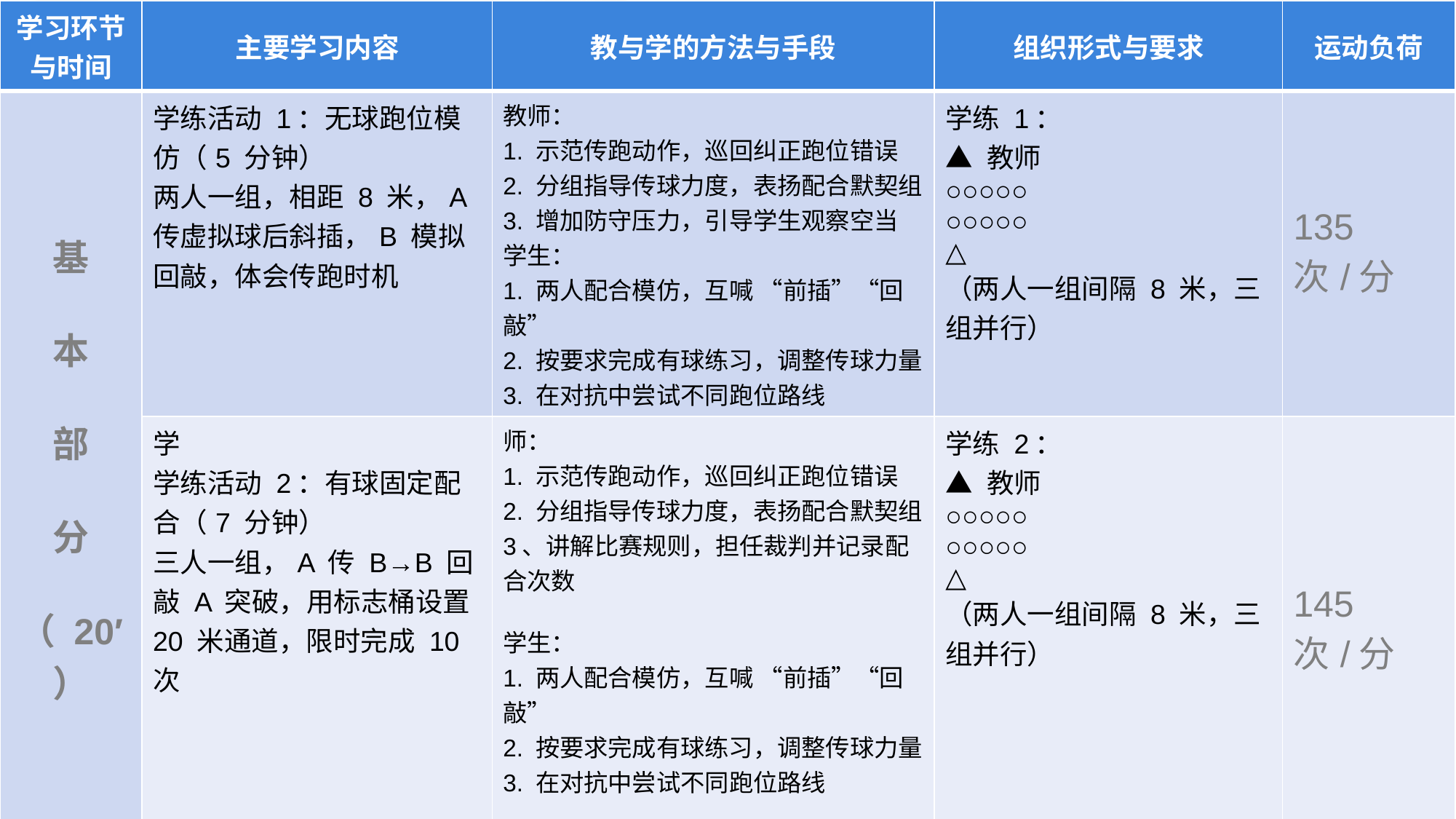

| 学习环节与时间 | 主要学习内容 | 教与学的方法与手段 | 组织形式与要求 | 运动负荷 |
| --- | --- | --- | --- | --- |
| 基 本 部 分 （ 20′ ） | 学练活动 1：无球跑位模仿（5 分钟） 两人一组，相距 8 米，A 传虚拟球后斜插，B 模拟回敲，体会传跑时机 | 教师： 1. 示范传跑动作，巡回纠正跑位错误 2. 分组指导传球力度，表扬配合默契组 3. 增加防守压力，引导学生观察空当 学生： 1. 两人配合模仿，互喊 “前插”“回敲” 2. 按要求完成有球练习，调整传球力量 3. 在对抗中尝试不同跑位路线 | 学练 1： ▲ 教师 ○○○○○ ○○○○○ △ （两人一组间隔 8 米，三组并行） | 135次/分 |
|  | 学 学练活动 2：有球固定配合（7 分钟） 三人一组，A 传 B→B 回敲 A 突破，用标志桶设置 20 米通道，限时完成 10 次 | 师： 1. 示范传跑动作，巡回纠正跑位错误 2. 分组指导传球力度，表扬配合默契组 3、讲解比赛规则，担任裁判并记录配合次数 学生： 1. 两人配合模仿，互喊 “前插”“回敲” 2. 按要求完成有球练习，调整传球力量 3. 在对抗中尝试不同跑位路线 | 学练 2： ▲ 教师 ○○○○○ ○○○○○ △ （两人一组间隔 8 米，三组并行） | 145次/分 |